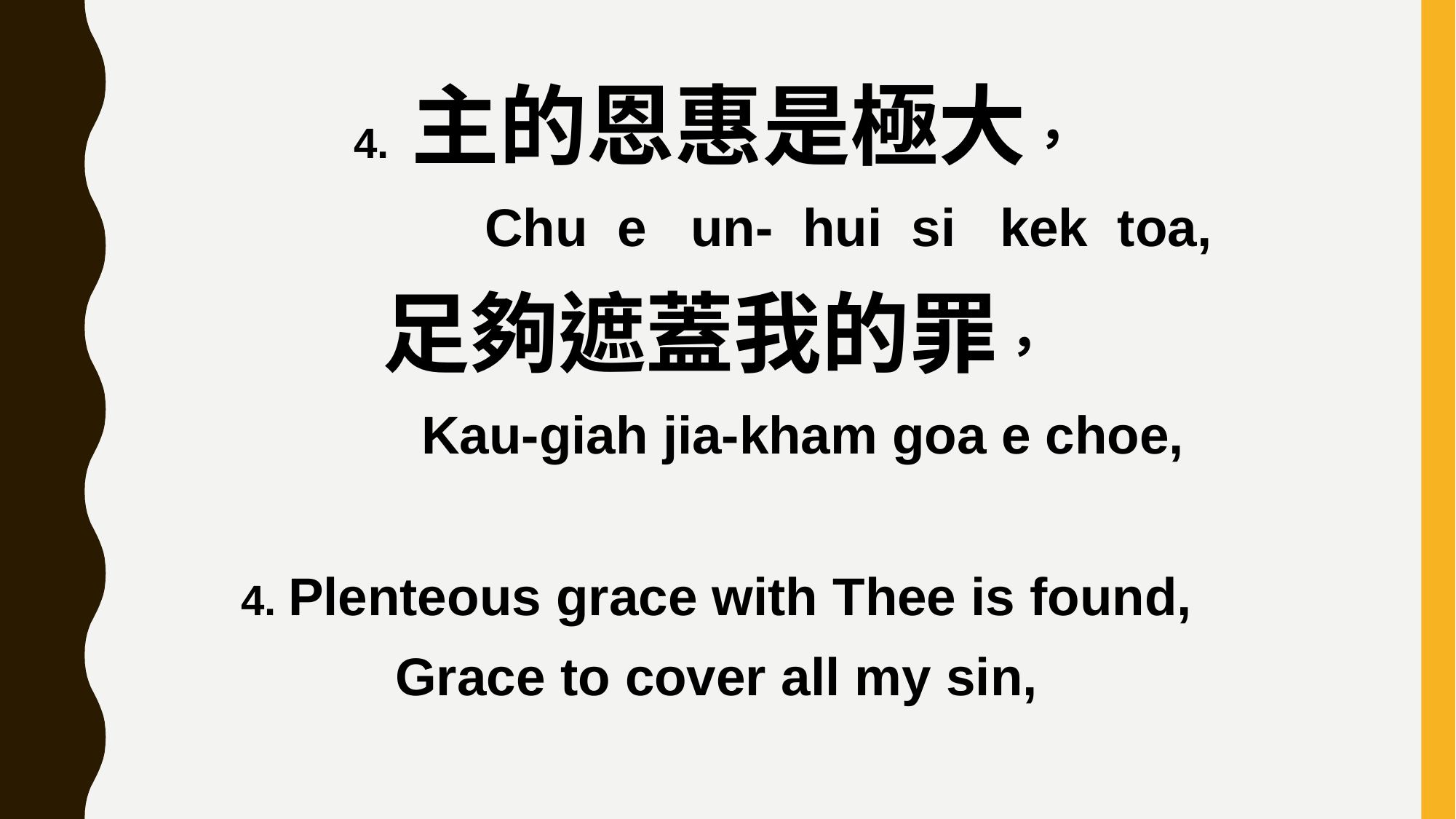

4. 主的恩惠是極大，
                         Chu  e   un-  hui  si   kek  toa,
足夠遮蓋我的罪，
                 Kau-giah jia-kham goa e choe,

4. Plenteous grace with Thee is found,
Grace to cover all my sin,